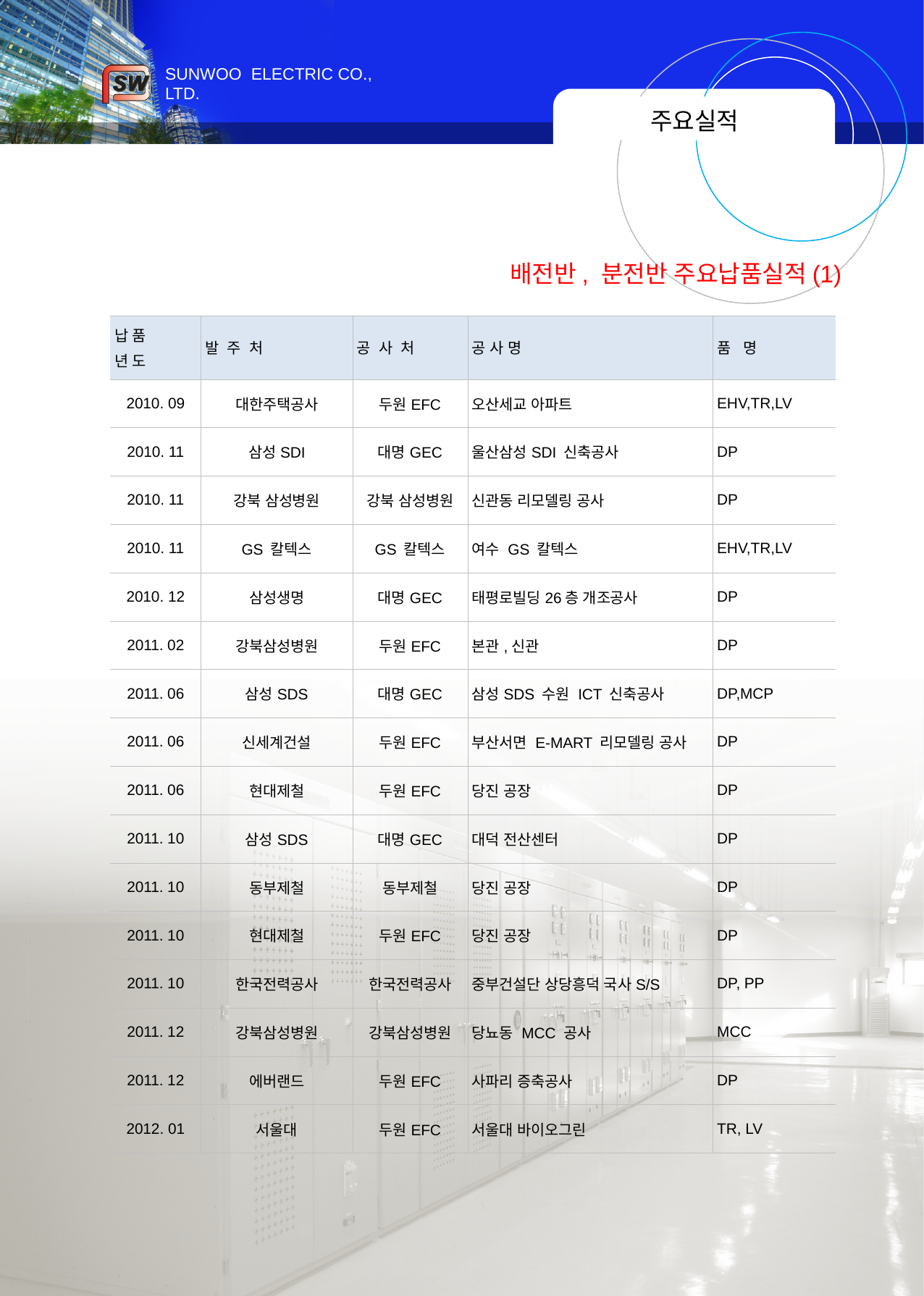

# 주요실적
배전반, 분전반 주요납품실적(1)
| 납 품 년 도 | 발 주 처 | 공 사 처 | 공 사 명 | 품 명 |
| --- | --- | --- | --- | --- |
| 2010. 09 | 대한주택공사 | 두원EFC | 오산세교 아파트 | EHV,TR,LV |
| 2010. 11 | 삼성SDI | 대명GEC | 울산삼성SDI 신축공사 | DP |
| 2010. 11 | 강북 삼성병원 | 강북 삼성병원 | 신관동 리모델링 공사 | DP |
| 2010. 11 | GS 칼텍스 | GS 칼텍스 | 여수 GS 칼텍스 | EHV,TR,LV |
| 2010. 12 | 삼성생명 | 대명GEC | 태평로빌딩26층 개조공사 | DP |
| 2011. 02 | 강북삼성병원 | 두원EFC | 본관,신관 | DP |
| 2011. 06 | 삼성SDS | 대명GEC | 삼성SDS 수원 ICT 신축공사 | DP,MCP |
| 2011. 06 | 신세계건설 | 두원EFC | 부산서면 E-MART 리모델링 공사 | DP |
| 2011. 06 | 현대제철 | 두원EFC | 당진 공장 | DP |
| 2011. 10 | 삼성SDS | 대명GEC | 대덕 전산센터 | DP |
| 2011. 10 | 동부제철 | 동부제철 | 당진 공장 | DP |
| 2011. 10 | 현대제철 | 두원EFC | 당진 공장 | DP |
| 2011. 10 | 한국전력공사 | 한국전력공사 | 중부건설단 상당흥덕 국사S/S | DP, PP |
| 2011. 12 | 강북삼성병원 | 강북삼성병원 | 당뇨동 MCC 공사 | MCC |
| 2011. 12 | 에버랜드 | 두원EFC | 사파리 증축공사 | DP |
| 2012. 01 | 서울대 | 두원EFC | 서울대 바이오그린 | TR, LV |